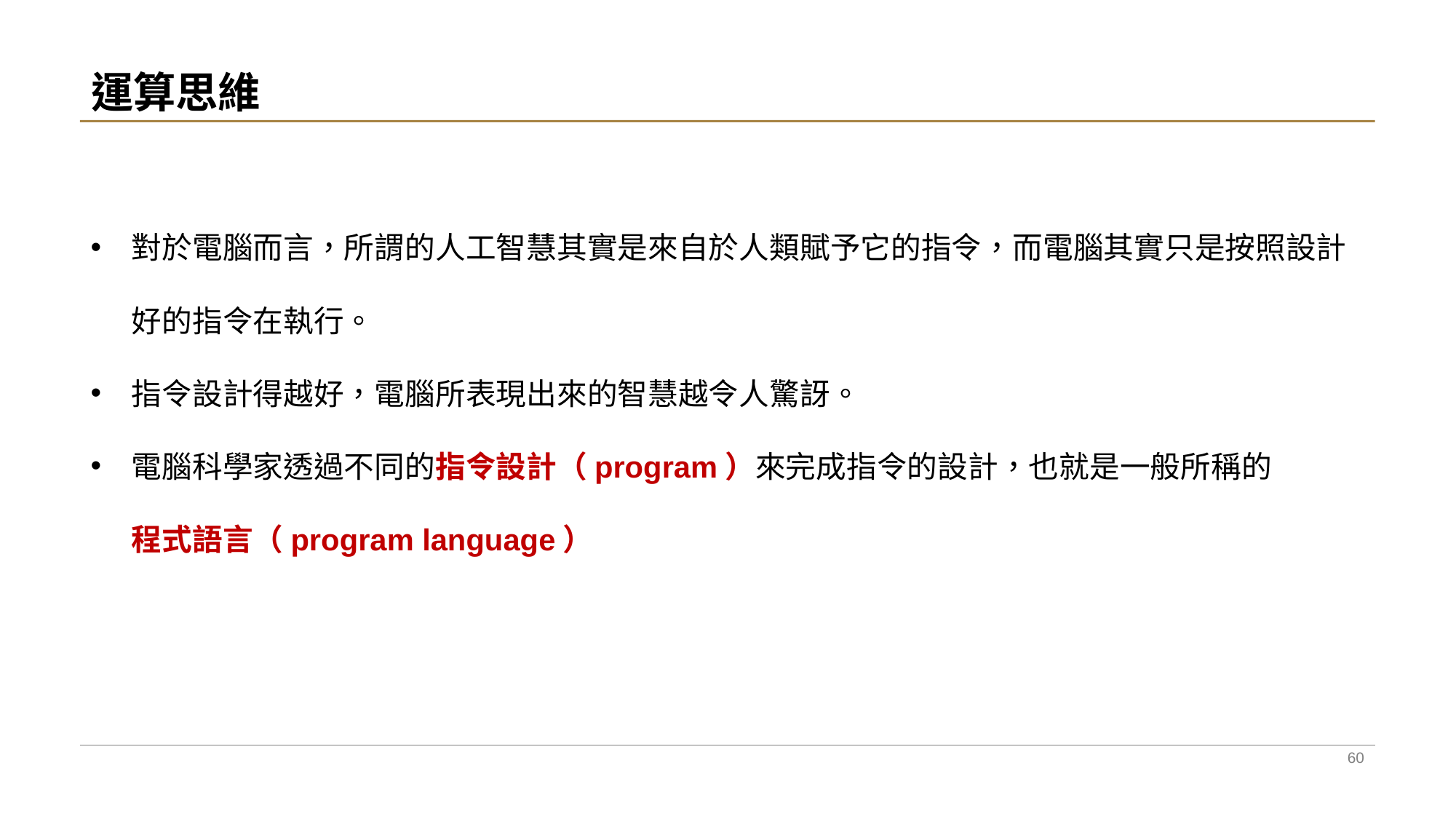

# 運算思維
對於電腦而言，所謂的人工智慧其實是來自於人類賦予它的指令，而電腦其實只是按照設計好的指令在執行。
指令設計得越好，電腦所表現出來的智慧越令人驚訝。
電腦科學家透過不同的指令設計（program）來完成指令的設計，也就是一般所稱的
程式語言（program language）
60